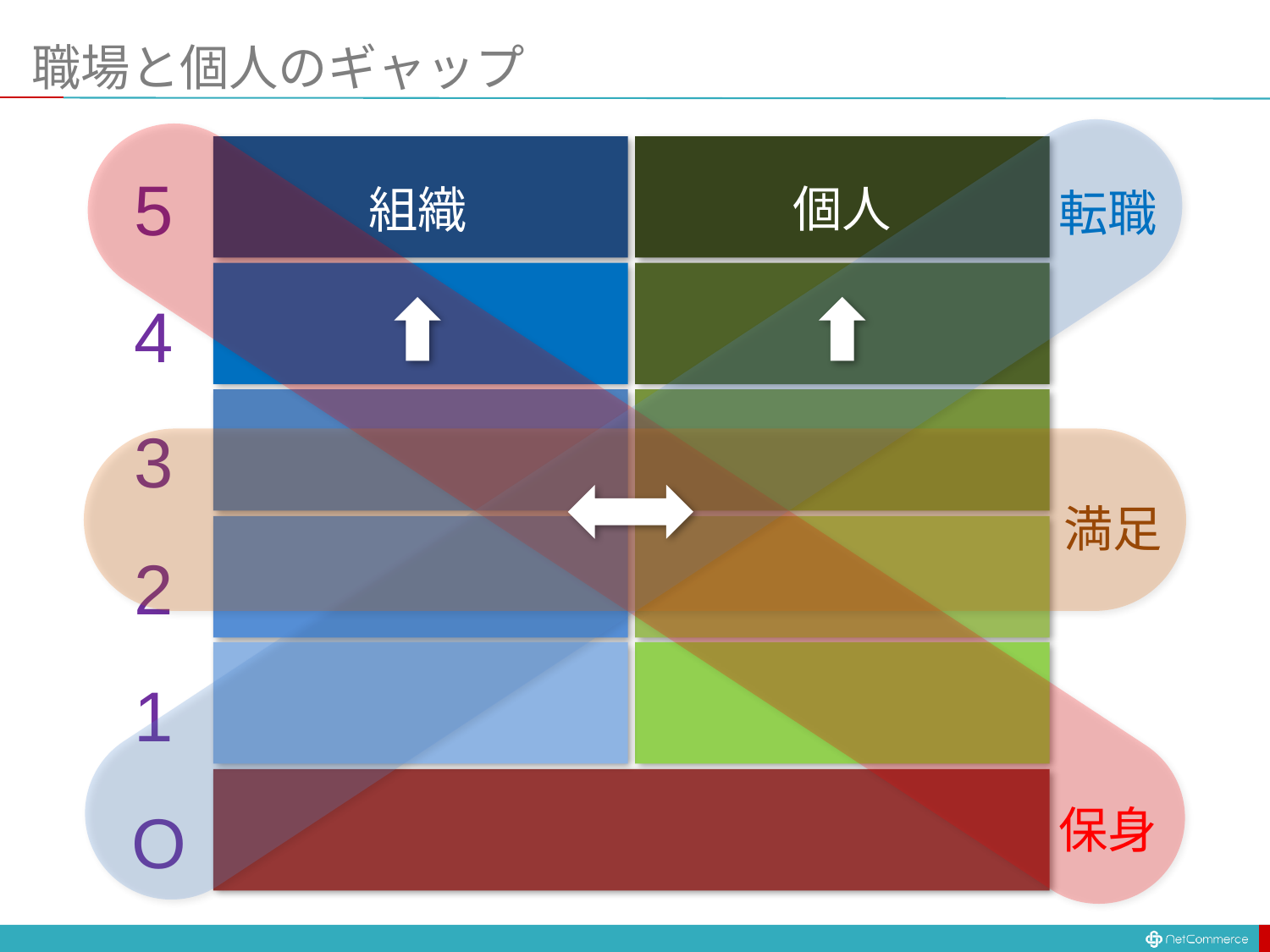

# 職場と個人のギャップ

5
個人
組織
転職

4

保身

3

満足

2

1

O